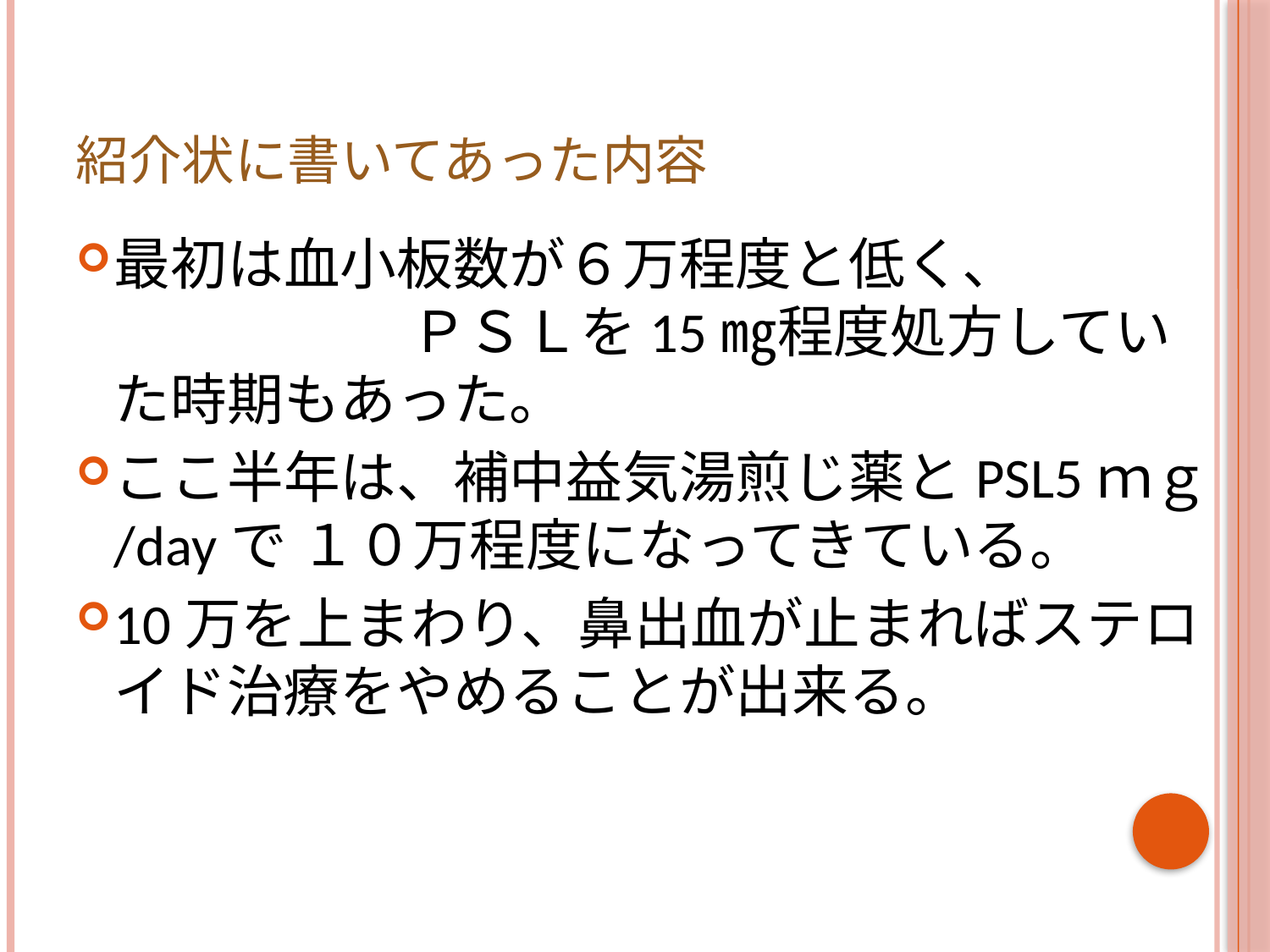

# 紹介状に書いてあった内容
最初は血小板数が６万程度と低く、		　　　ＰＳＬを15㎎程度処方していた時期もあった。
ここ半年は、補中益気湯煎じ薬とPSL5ｍｇ/dayで １０万程度になってきている。
10万を上まわり、鼻出血が止まればステロイド治療をやめることが出来る。